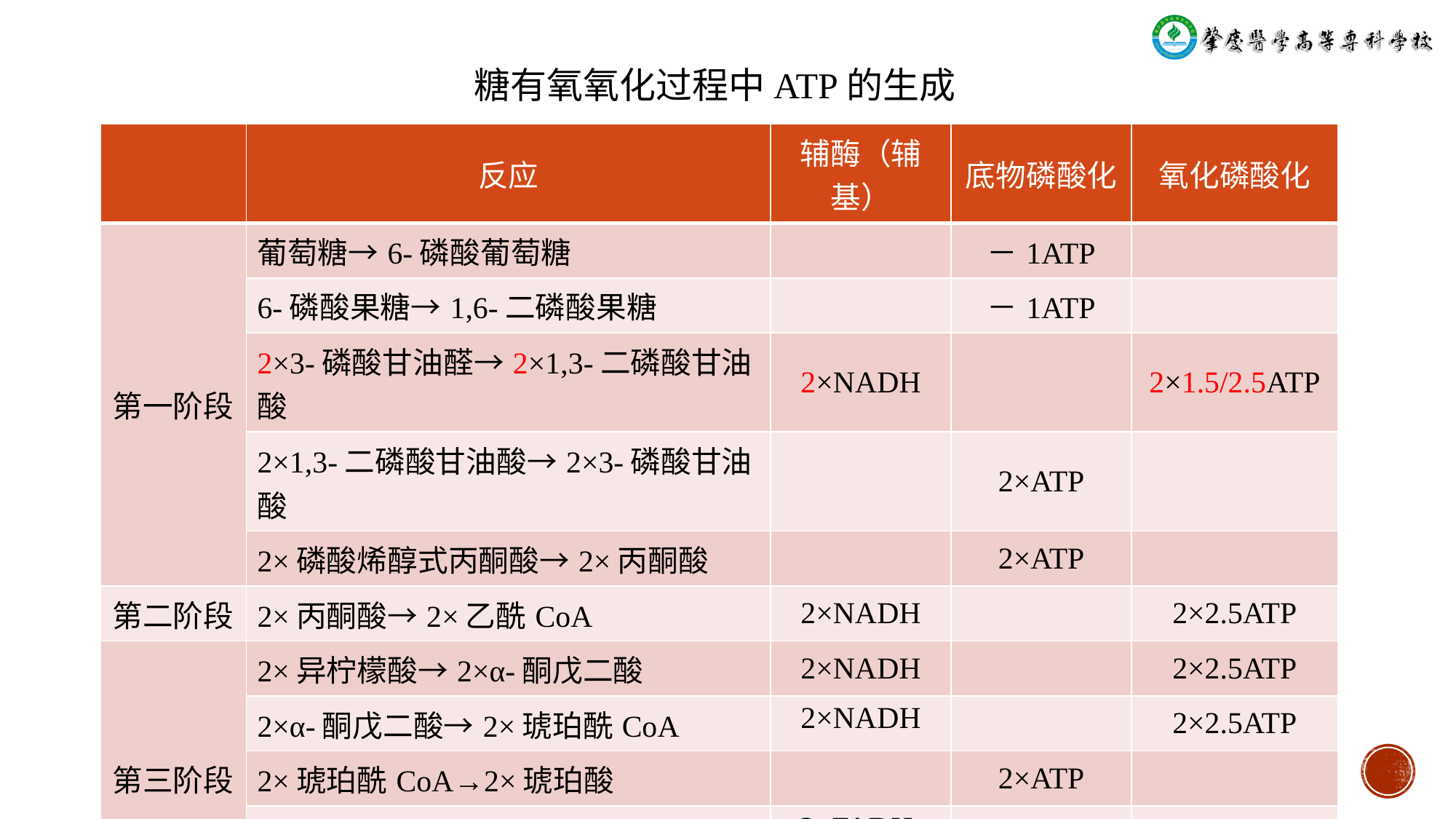

糖有氧氧化过程中ATP的生成
|  | 反应 | 辅酶（辅基） | 底物磷酸化 | 氧化磷酸化 |
| --- | --- | --- | --- | --- |
| 第一阶段 | 葡萄糖→6-磷酸葡萄糖 |  | －1ATP |  |
|  | 6-磷酸果糖→1,6-二磷酸果糖 |  | －1ATP |  |
|  | 2×3-磷酸甘油醛→2×1,3-二磷酸甘油酸 | 2×NADH |  | 2×1.5/2.5ATP |
|  | 2×1,3-二磷酸甘油酸→2×3-磷酸甘油酸 |  | 2×ATP |  |
|  | 2×磷酸烯醇式丙酮酸→2×丙酮酸 |  | 2×ATP |  |
| 第二阶段 | 2×丙酮酸→2×乙酰CoA | 2×NADH |  | 2×2.5ATP |
| 第三阶段 | 2×异柠檬酸→2×α-酮戊二酸 | 2×NADH |  | 2×2.5ATP |
|  | 2×α-酮戊二酸→2×琥珀酰CoA | 2×NADH |  | 2×2.5ATP |
|  | 2×琥珀酰CoA→2×琥珀酸 |  | 2×ATP |  |
|  | 2×琥珀酸→2×延胡索酸 | 2×FADH2 |  | 2×1.5ATP |
|  | 2×苹果酸→2×草酰乙酸 | 2×NADH |  | 2×2.5ATP |
| 合计 |  |  | 30/32ATP |  |